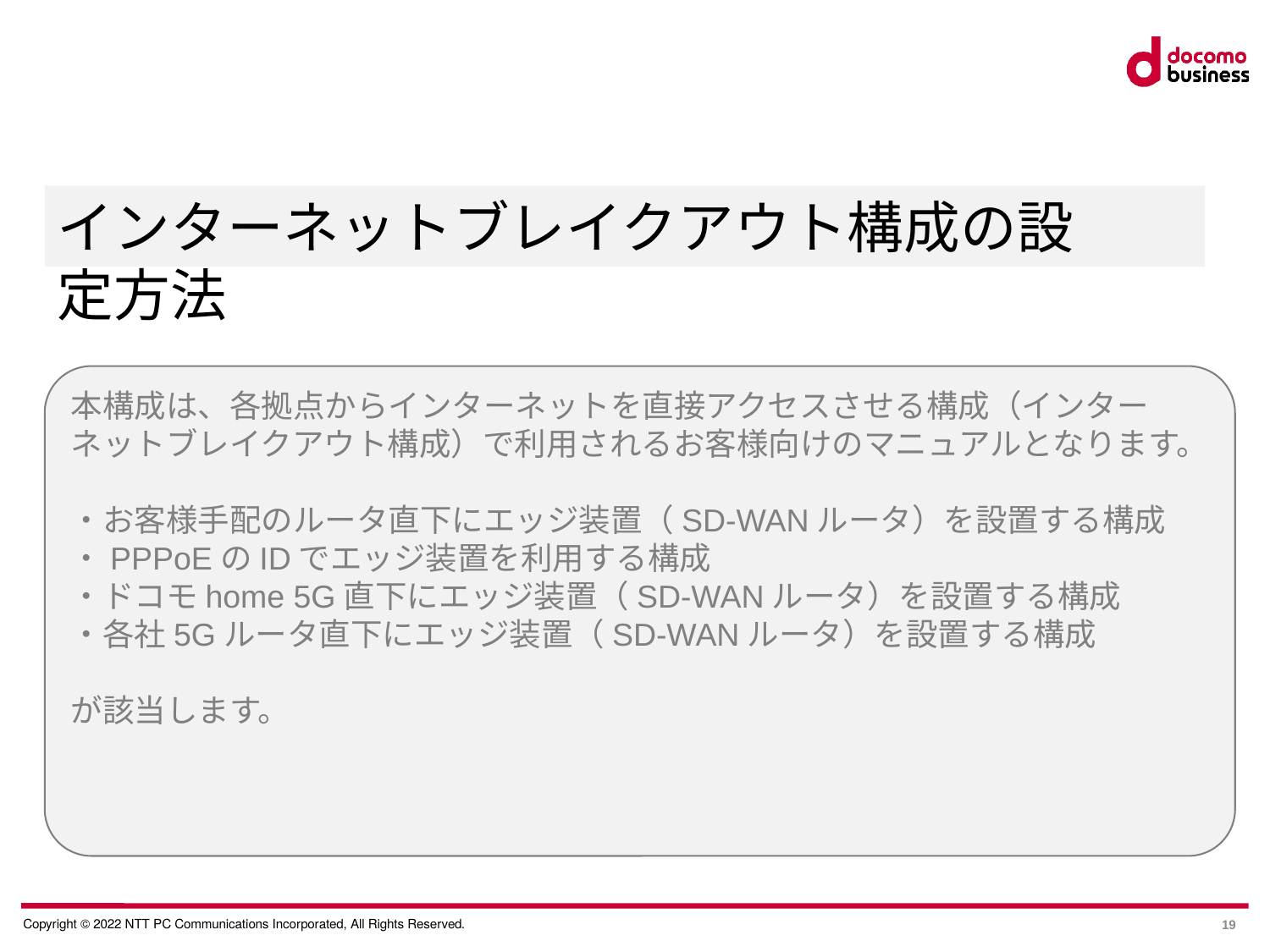

インターネットブレイクアウト構成の設定方法
本構成は、各拠点からインターネットを直接アクセスさせる構成（インターネットブレイクアウト構成）で利用されるお客様向けのマニュアルとなります。

・お客様手配のルータ直下にエッジ装置（SD-WANルータ）を設置する構成
・PPPoEのIDでエッジ装置を利用する構成
・ドコモhome 5G直下にエッジ装置（SD-WANルータ）を設置する構成
・各社5Gルータ直下にエッジ装置（SD-WANルータ）を設置する構成

が該当します。